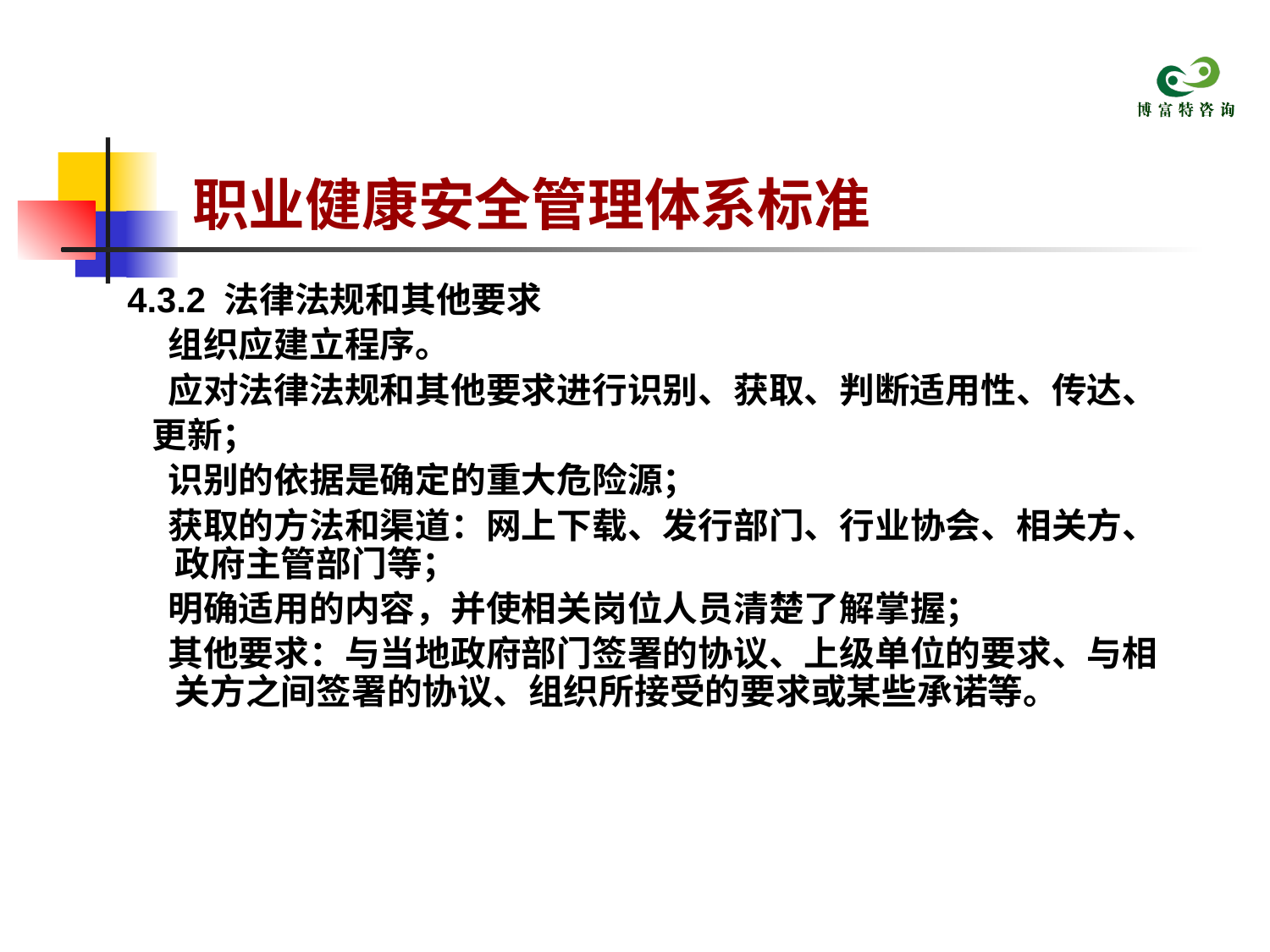

# 职业健康安全管理体系标准
4.3.2 法律法规和其他要求
    组织应建立程序。
    应对法律法规和其他要求进行识别、获取、判断适用性、传达、
  更新；
    识别的依据是确定的重大危险源；
    获取的方法和渠道：网上下载、发行部门、行业协会、相关方、政府主管部门等；
    明确适用的内容，并使相关岗位人员清楚了解掌握；
    其他要求：与当地政府部门签署的协议、上级单位的要求、与相关方之间签署的协议、组织所接受的要求或某些承诺等。

73